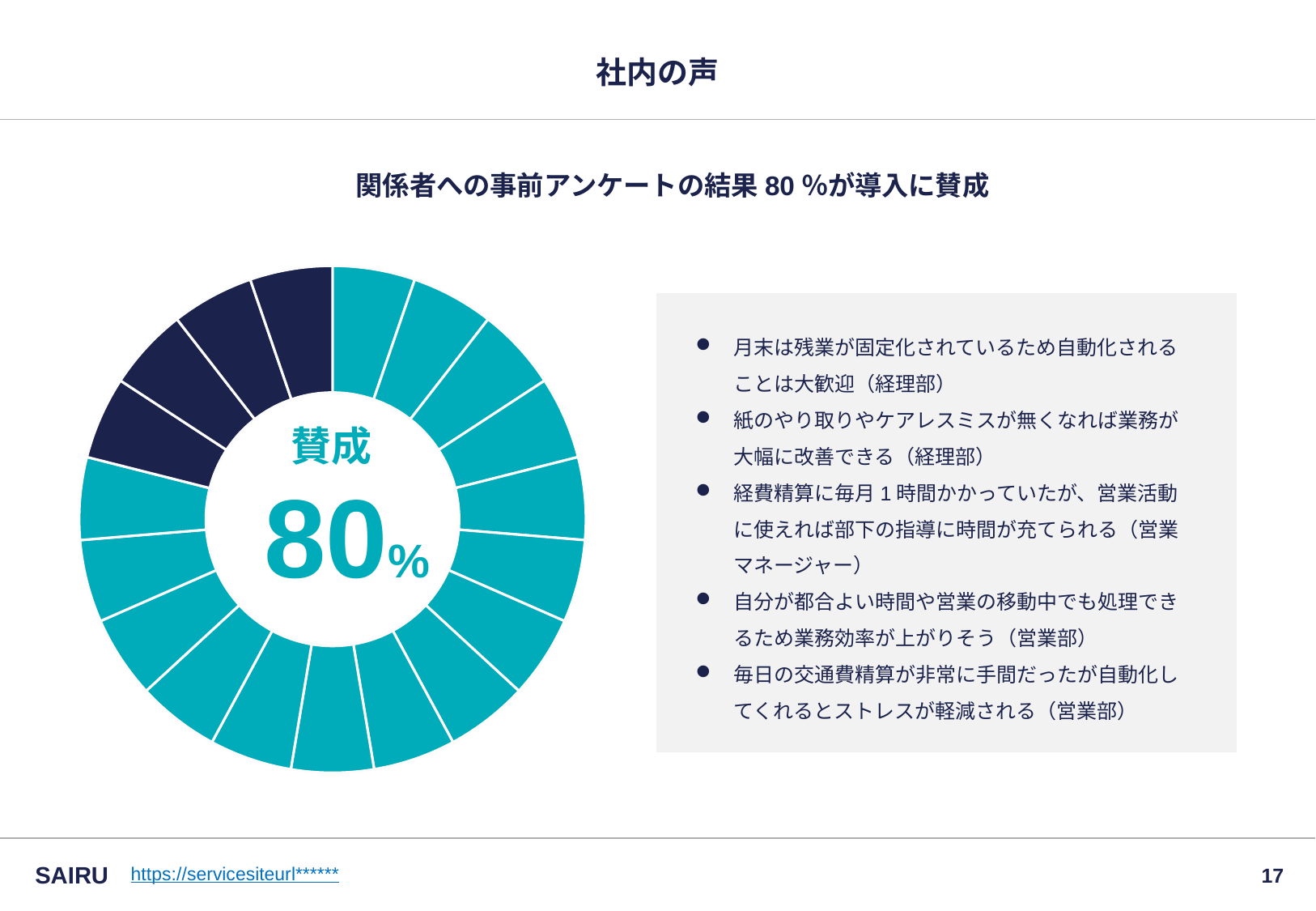

# 社内の声

### Chart

| Category | a |
|---|---|
| a | 1.0 |
| a | 1.0 |
| a | 1.0 |
| a | 1.0 |
| a | 1.0 |
| a | 1.0 |
| a | 1.0 |
| a | 1.0 |
| a | 1.0 |
| a | 1.0 |
| a | 1.0 |
| a | 1.0 |
| a | 1.0 |
| a | 1.0 |
| a | 1.0 |
| a | 1.0 |
| a | 1.0 |
| a | 1.0 |
| a | 1.0 |
賛成
80%
関係者への事前アンケートの結果80％が導入に賛成
月末は残業が固定化されているため自動化されることは大歓迎（経理部）
紙のやり取りやケアレスミスが無くなれば業務が大幅に改善できる（経理部）
経費精算に毎月1時間かかっていたが、営業活動に使えれば部下の指導に時間が充てられる（営業マネージャー）
自分が都合よい時間や営業の移動中でも処理できるため業務効率が上がりそう（営業部）
毎日の交通費精算が非常に手間だったが自動化してくれるとストレスが軽減される（営業部）
SAIRU
17
https://servicesiteurl******